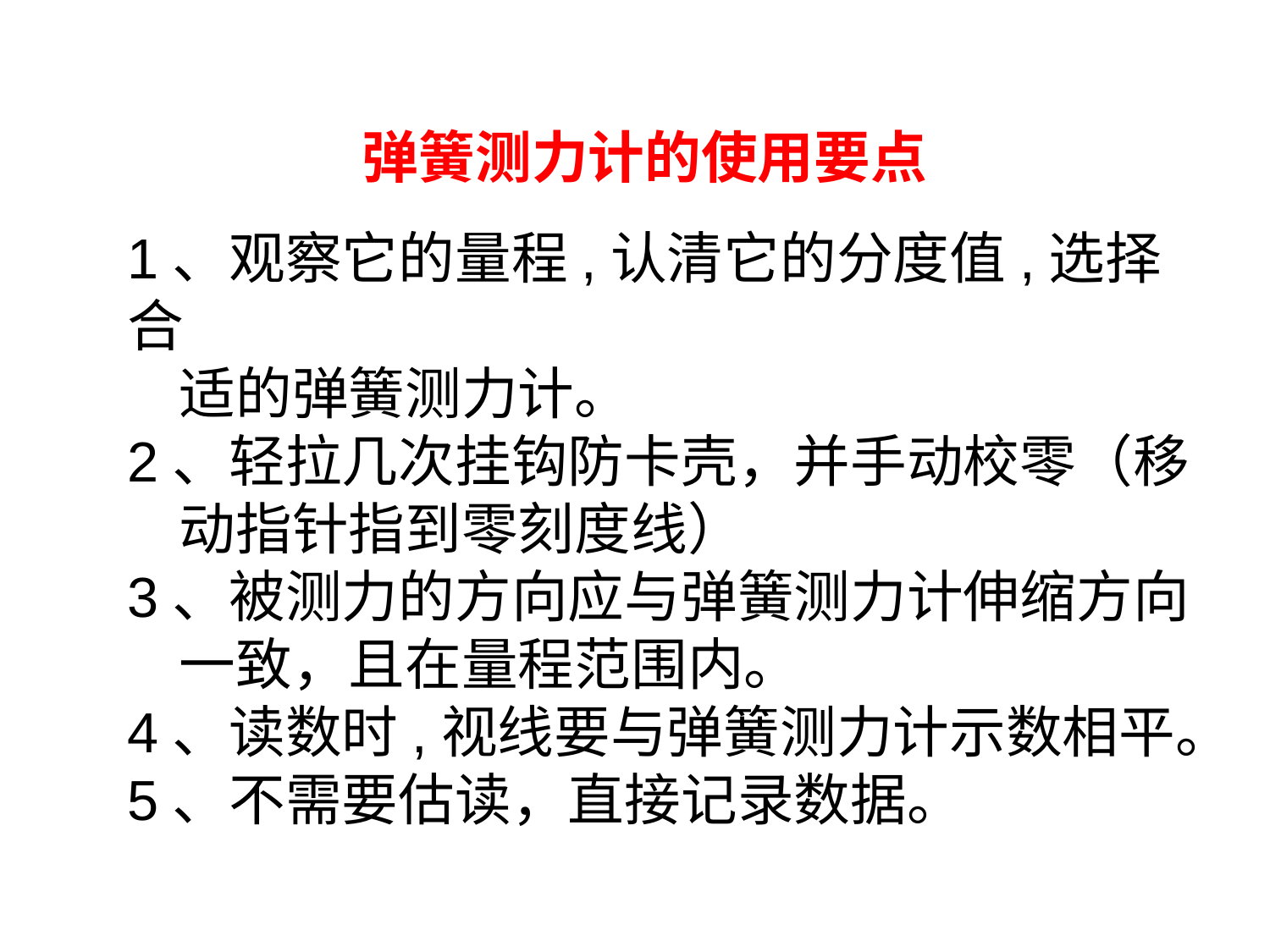

弹簧测力计的使用要点
1、观察它的量程,认清它的分度值,选择合
   适的弹簧测力计。
2、轻拉几次挂钩防卡壳，并手动校零（移
   动指针指到零刻度线）
3、被测力的方向应与弹簧测力计伸缩方向
   一致，且在量程范围内。
4、读数时,视线要与弹簧测力计示数相平。
5、不需要估读，直接记录数据。